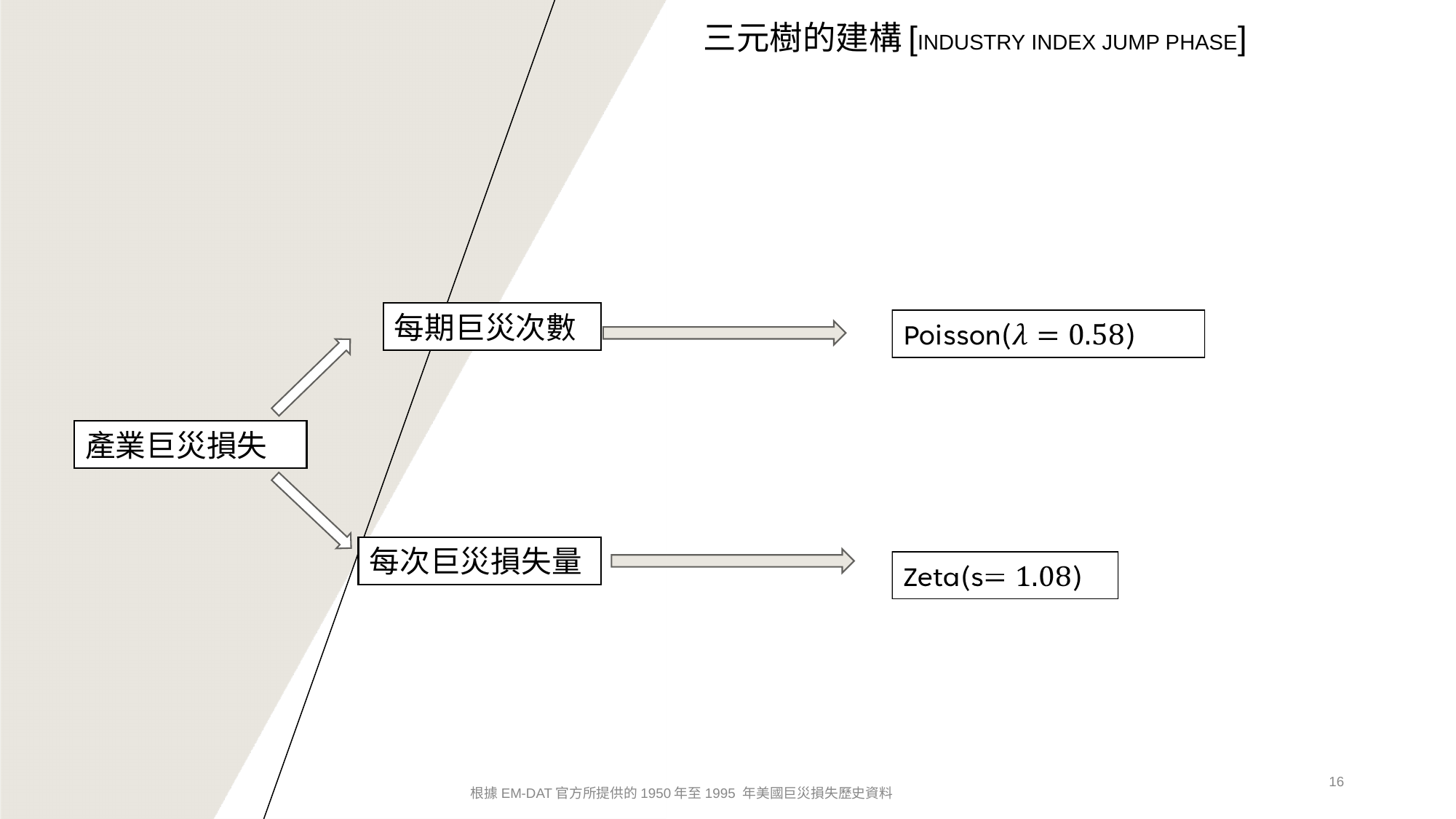

# 三元樹的建構[INDUSTRY INDEX JUMP PHASE]
每期巨災次數

產業巨災損失

每次巨災損失量

16
根據EM-DAT官方所提供的1950年至1995 年美國巨災損失歷史資料